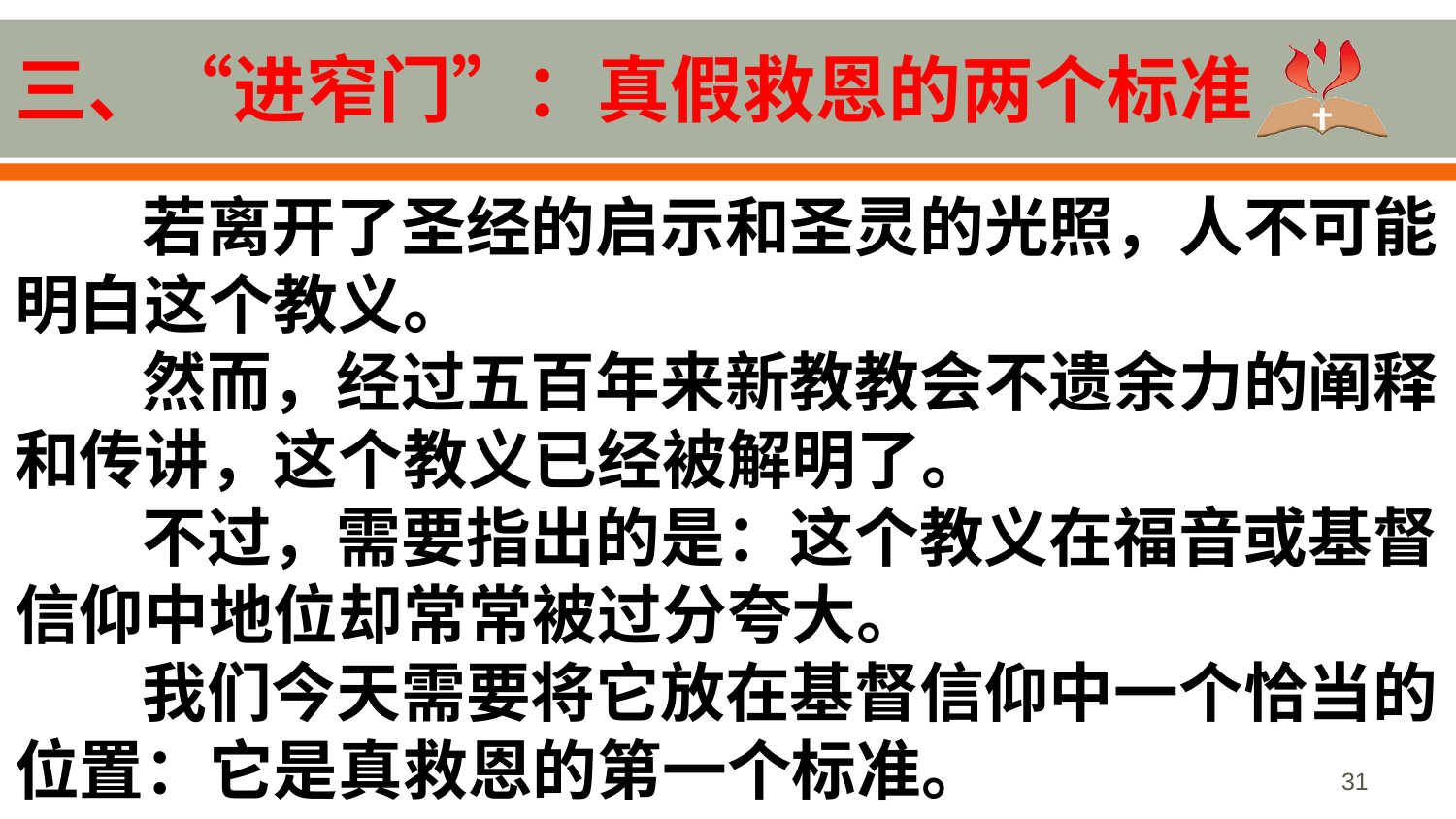

# 三、“进窄门”：真假救恩的两个标准
若离开了圣经的启示和圣灵的光照，人不可能明白这个教义。
然而，经过五百年来新教教会不遗余力的阐释和传讲，这个教义已经被解明了。
不过，需要指出的是：这个教义在福音或基督信仰中地位却常常被过分夸大。
我们今天需要将它放在基督信仰中一个恰当的位置：它是真救恩的第一个标准。

31